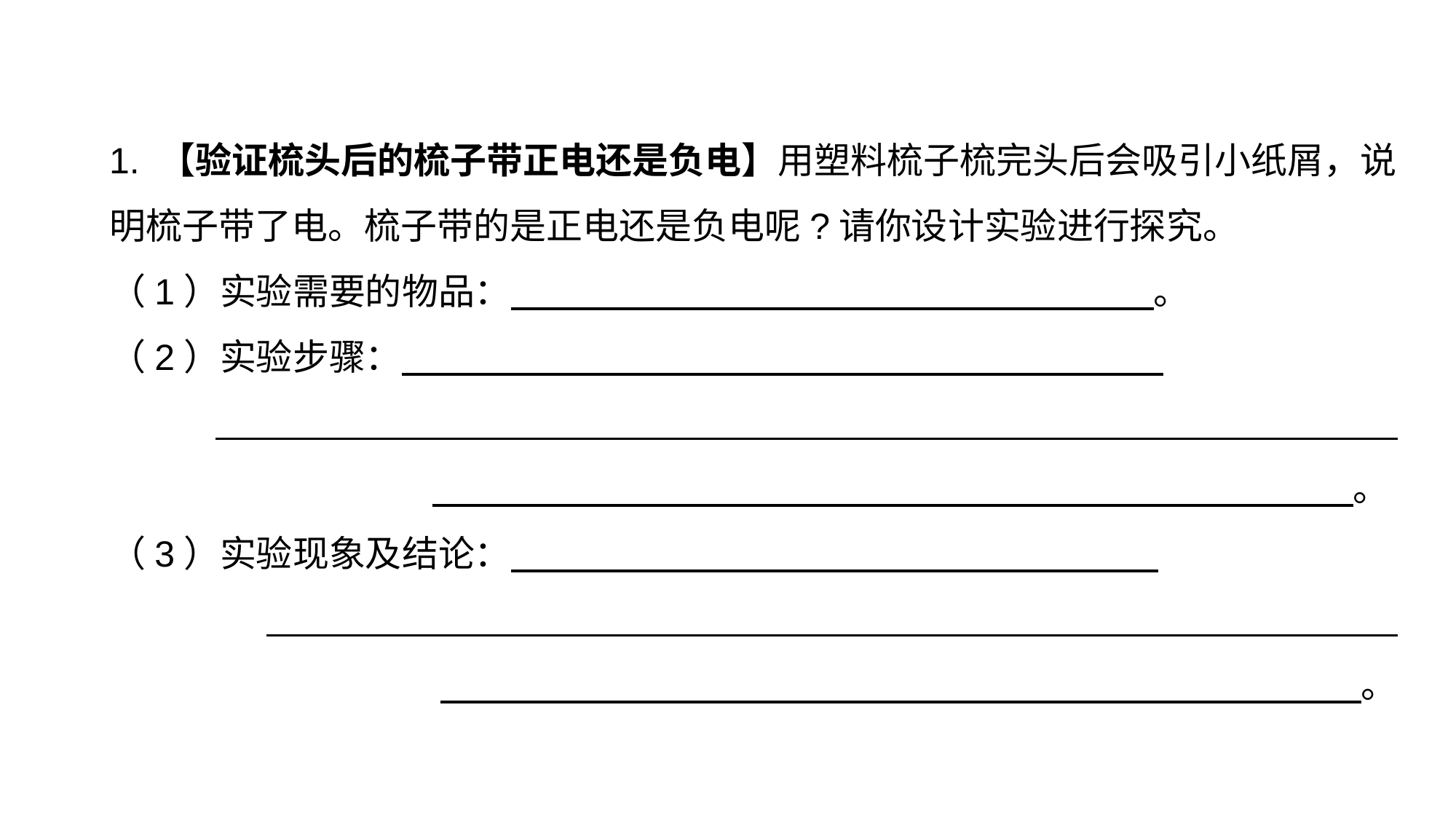

1. 【验证梳头后的梳子带正电还是负电】用塑料梳子梳完头后会吸引小纸屑，说明梳子带了电。梳子带的是正电还是负电呢?请你设计实验进行探究。
（1）实验需要的物品： 　                                                                         。
（2）实验步骤：

　                                                                                                            。
（3）实验现象及结论：

　                                                                                                            。
设计实验 拓展提升